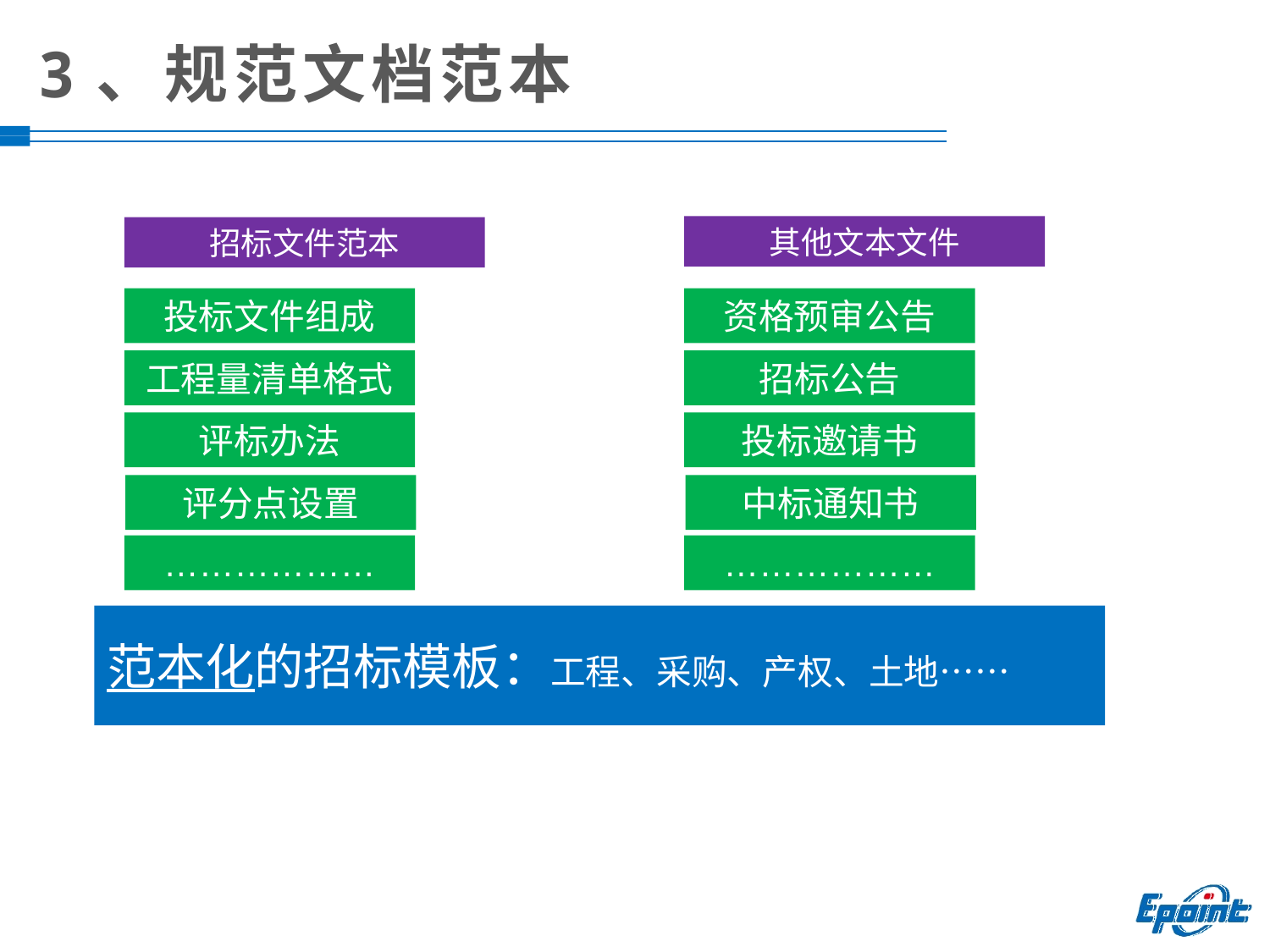

# 3、规范文档范本
其他文本文件
招标文件范本
投标文件组成
资格预审公告
工程量清单格式
招标公告
评标办法
投标邀请书
评分点设置
中标通知书
………………
………………
范本化的招标模板：工程、采购、产权、土地……